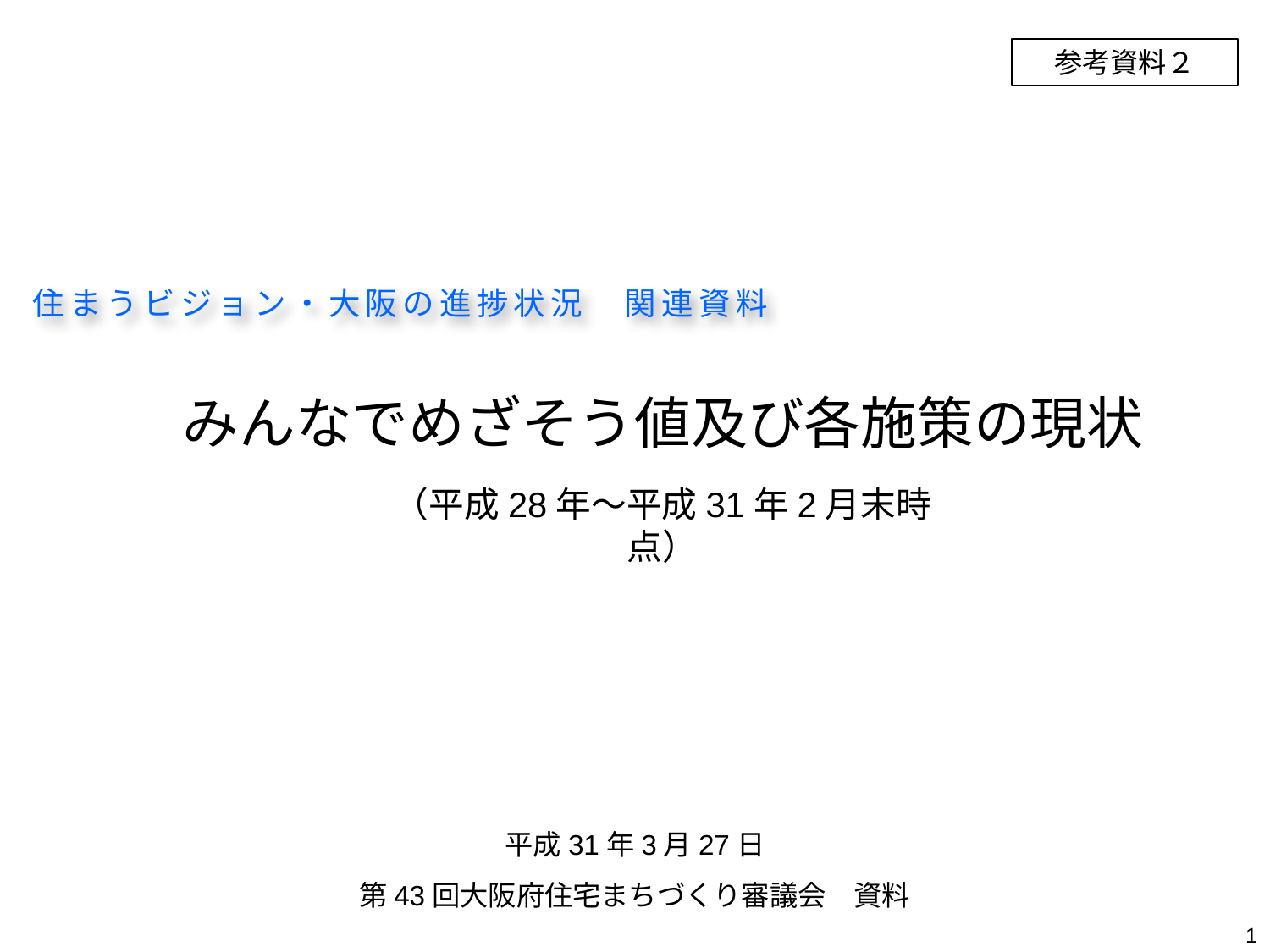

参考資料２
住まうビジョン・大阪の進捗状況　関連資料
　みんなでめざそう値及び各施策の現状
（平成28年～平成31年2月末時点）
平成31年3月27日
第43回大阪府住宅まちづくり審議会　資料
1